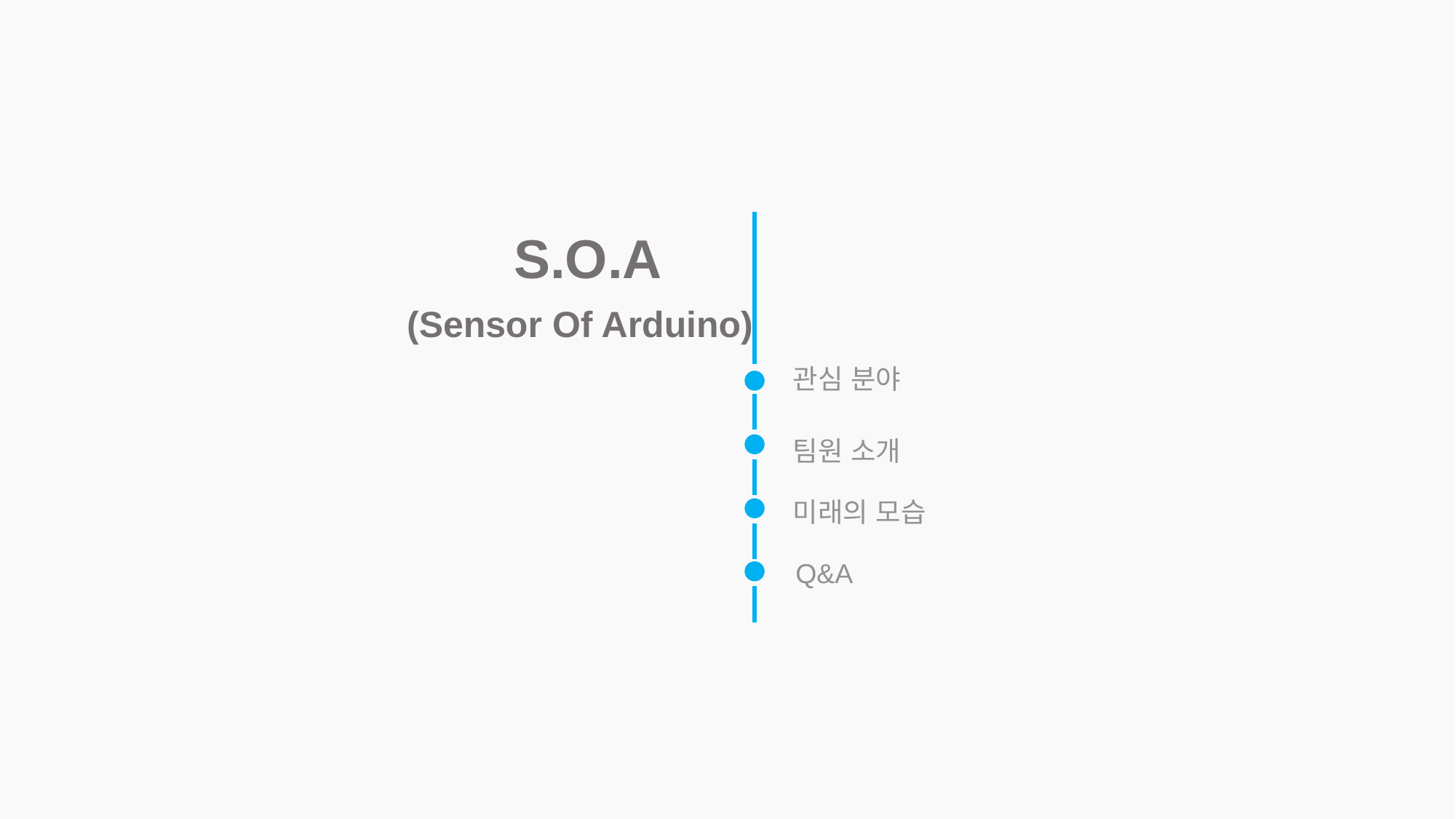

S.O.A
관심 분야

팀원 소개

(Sensor Of Arduino)
미래의 모습

Q&A